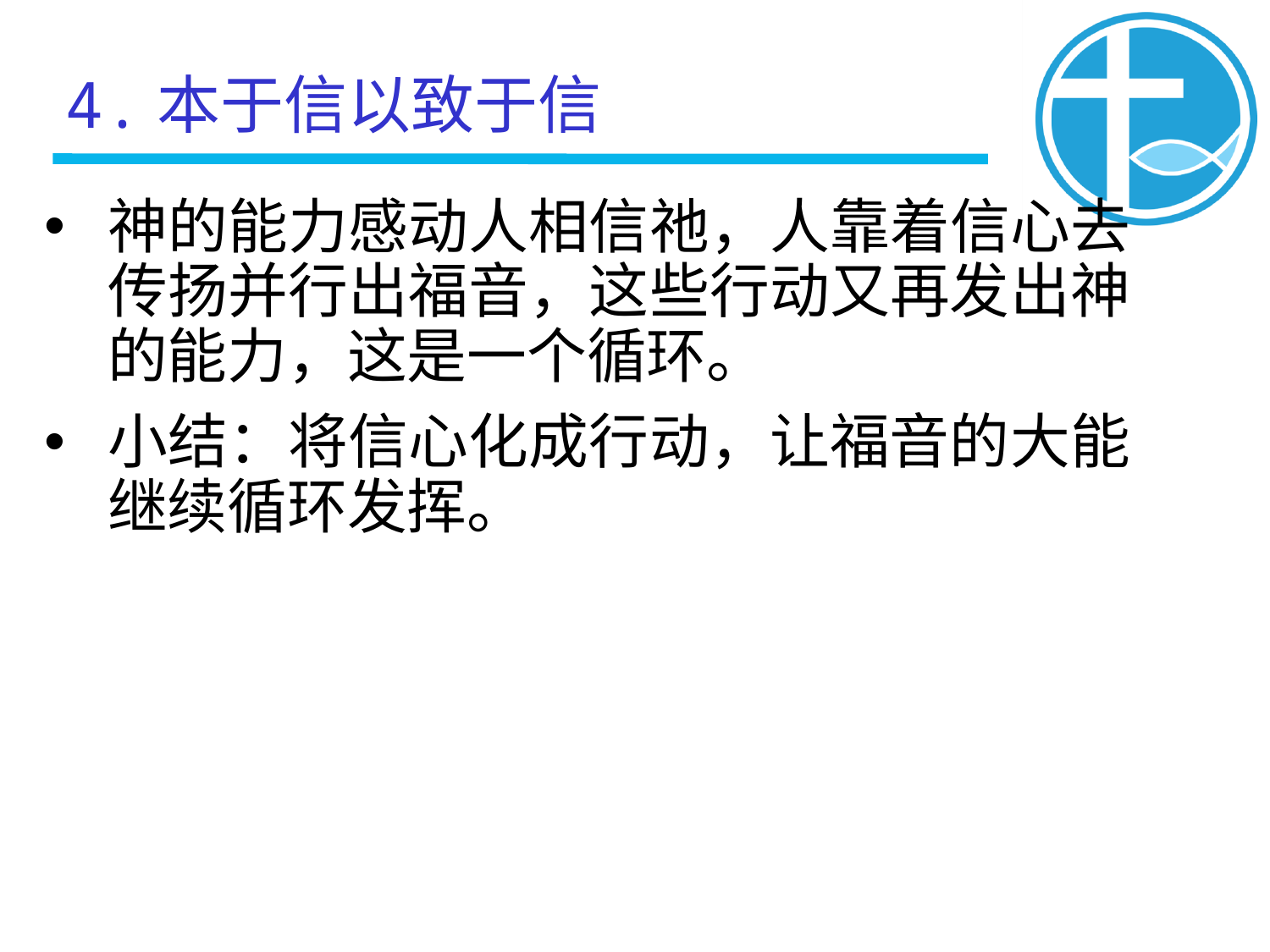

4.本于信以致于信
神的能力感动人相信祂，人靠着信心去传扬并行出福音，这些行动又再发出神的能力，这是一个循环。
小结：将信心化成行动，让福音的大能继续循环发挥。